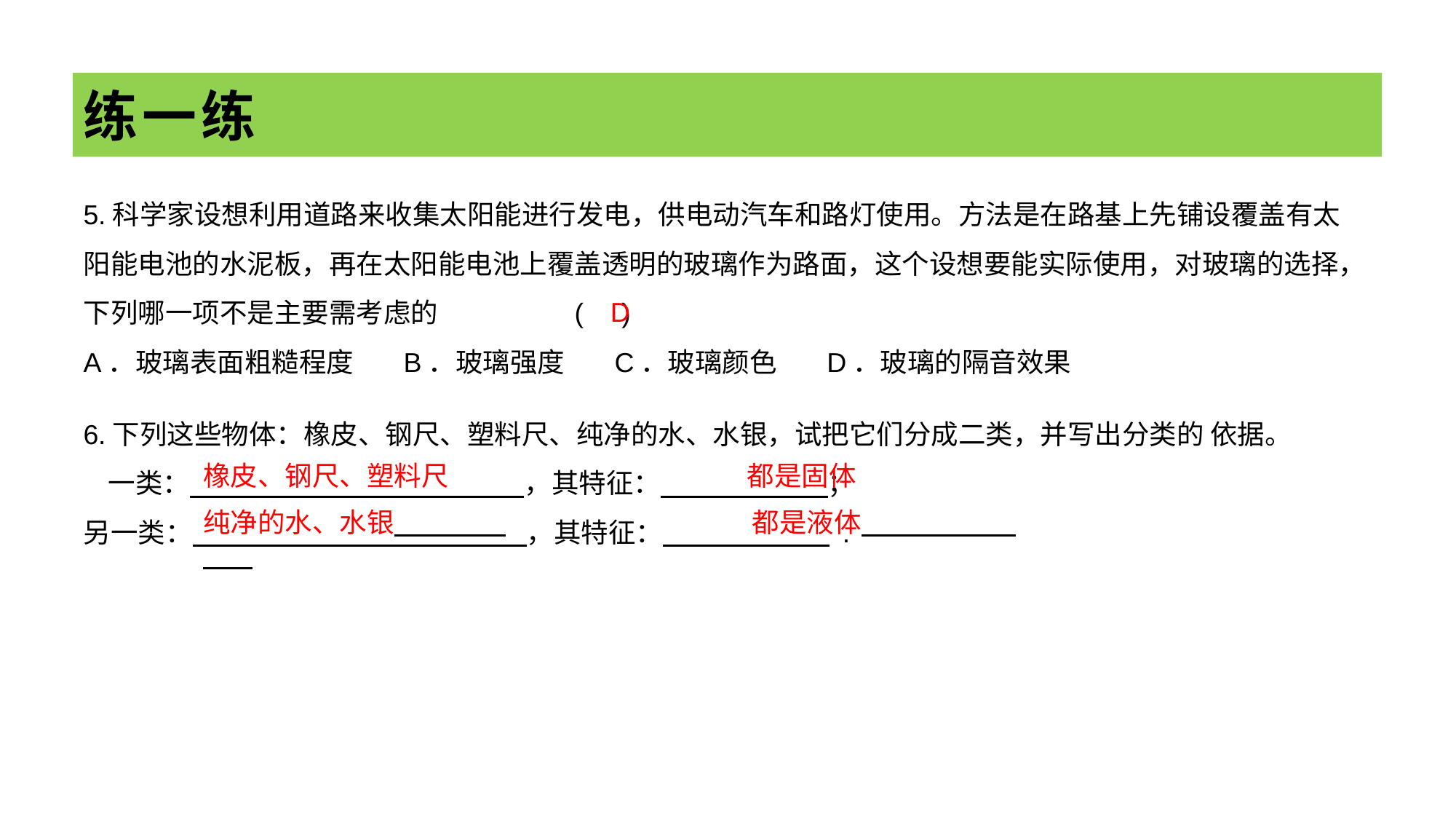

# 练一练
5.科学家设想利用道路来收集太阳能进行发电，供电动汽车和路灯使用。方法是在路基上先铺设覆盖有太阳能电池的水泥板，再在太阳能电池上覆盖透明的玻璃作为路面，这个设想要能实际使用，对玻璃的选择，下列哪一项不是主要需考虑的                     (     )
A．玻璃表面粗糙程度       B．玻璃强度       C．玻璃颜色       D．玻璃的隔音效果
D
6.下列这些物体：橡皮、钢尺、塑料尺、纯净的水、水银，试把它们分成二类，并写出分类的 依据。
   一类：                                                      ，其特征：                           ；
另一类：                                                      ，其特征：                            .
都是固体
橡皮、钢尺、塑料尺
纯净的水、水银
都是液体